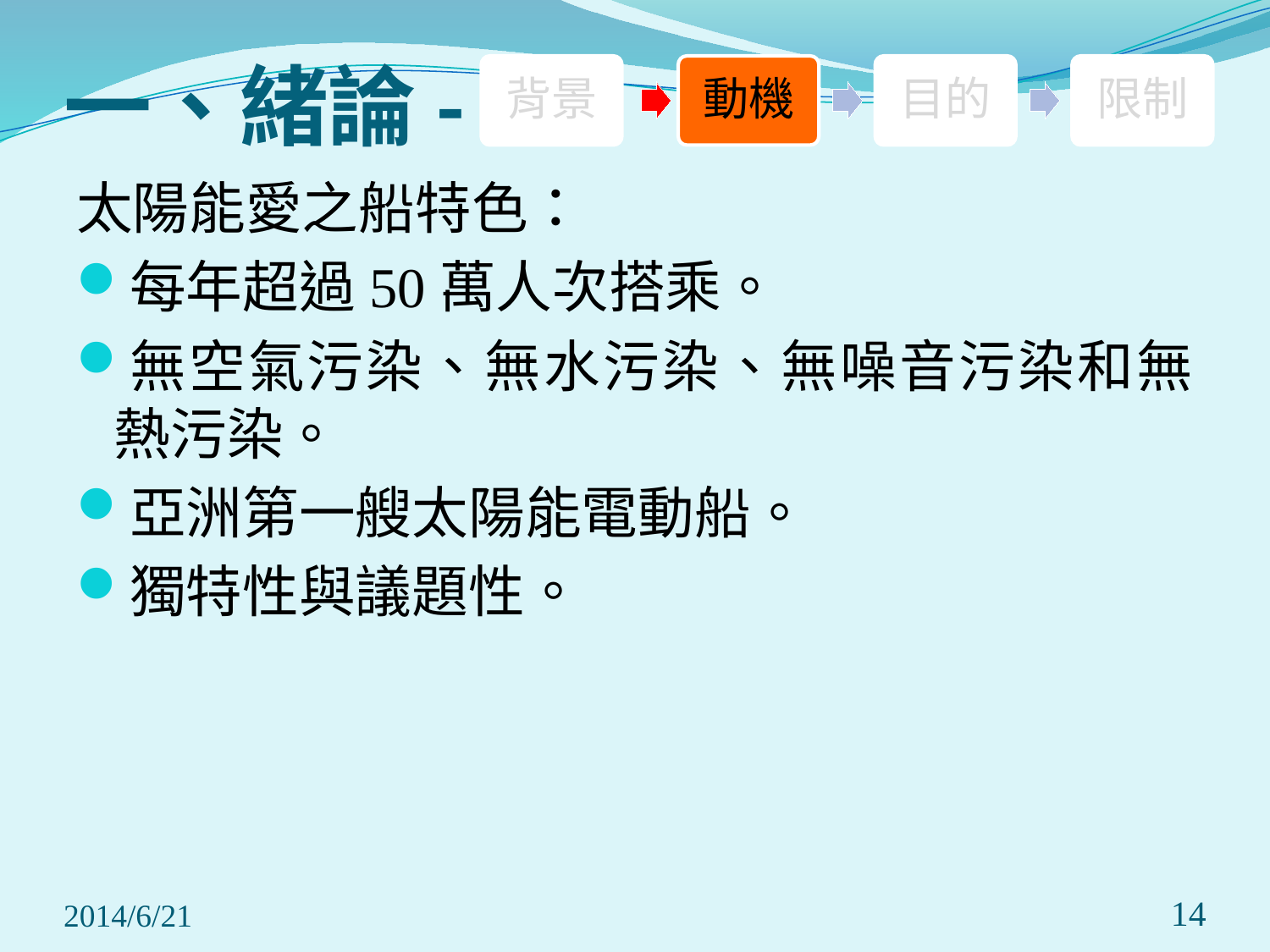

# 一、緒論-
背景
動機
目的
限制

太陽能愛之船特色：
每年超過50萬人次搭乘。
無空氣污染、無水污染、無噪音污染和無熱污染。
亞洲第一艘太陽能電動船。
獨特性與議題性。

2014/6/21
14